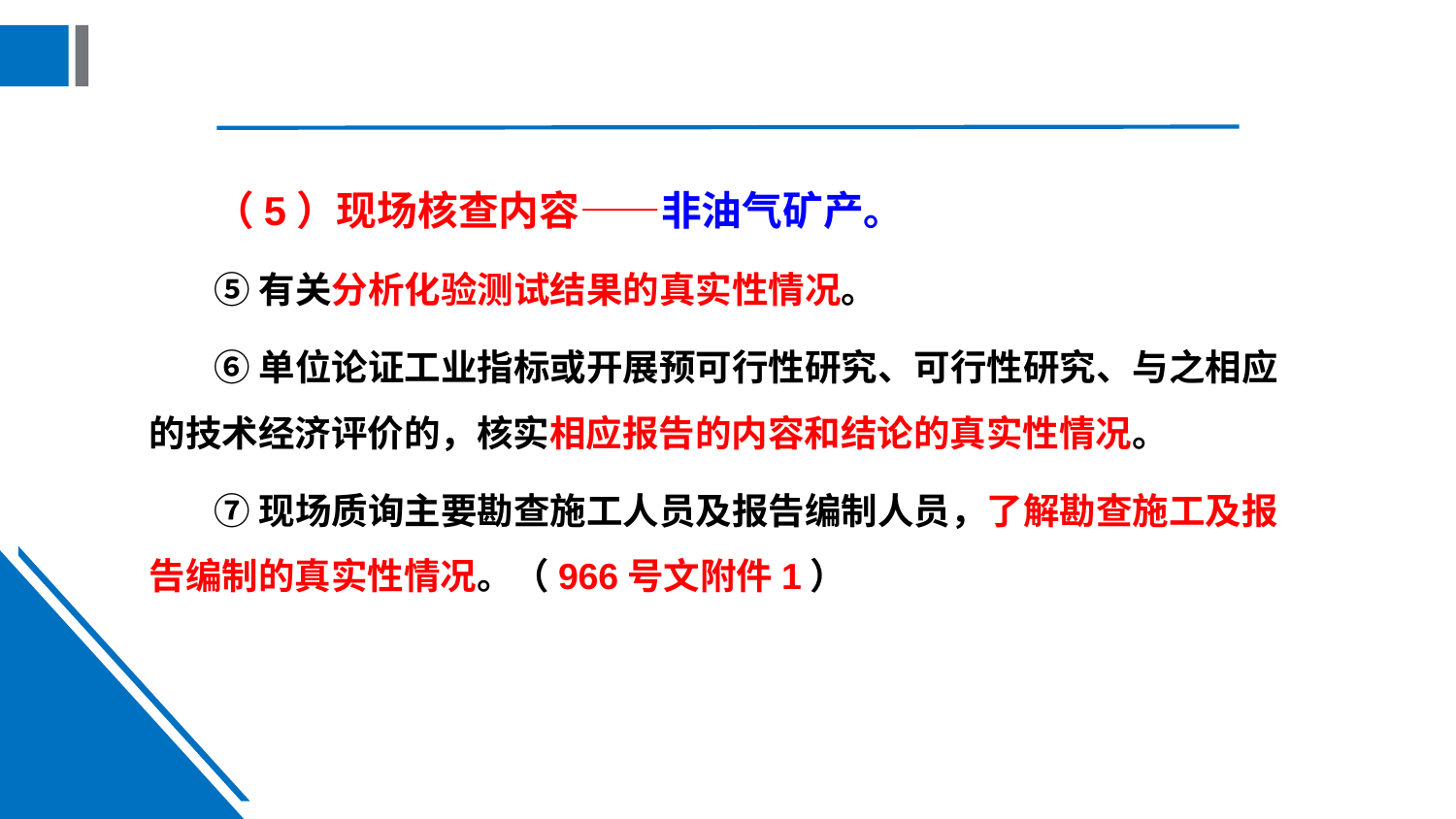

（5）现场核查内容——非油气矿产。
⑤有关分析化验测试结果的真实性情况。
⑥单位论证工业指标或开展预可行性研究、可行性研究、与之相应的技术经济评价的，核实相应报告的内容和结论的真实性情况。
⑦现场质询主要勘查施工人员及报告编制人员，了解勘查施工及报告编制的真实性情况。（966号文附件1）
35